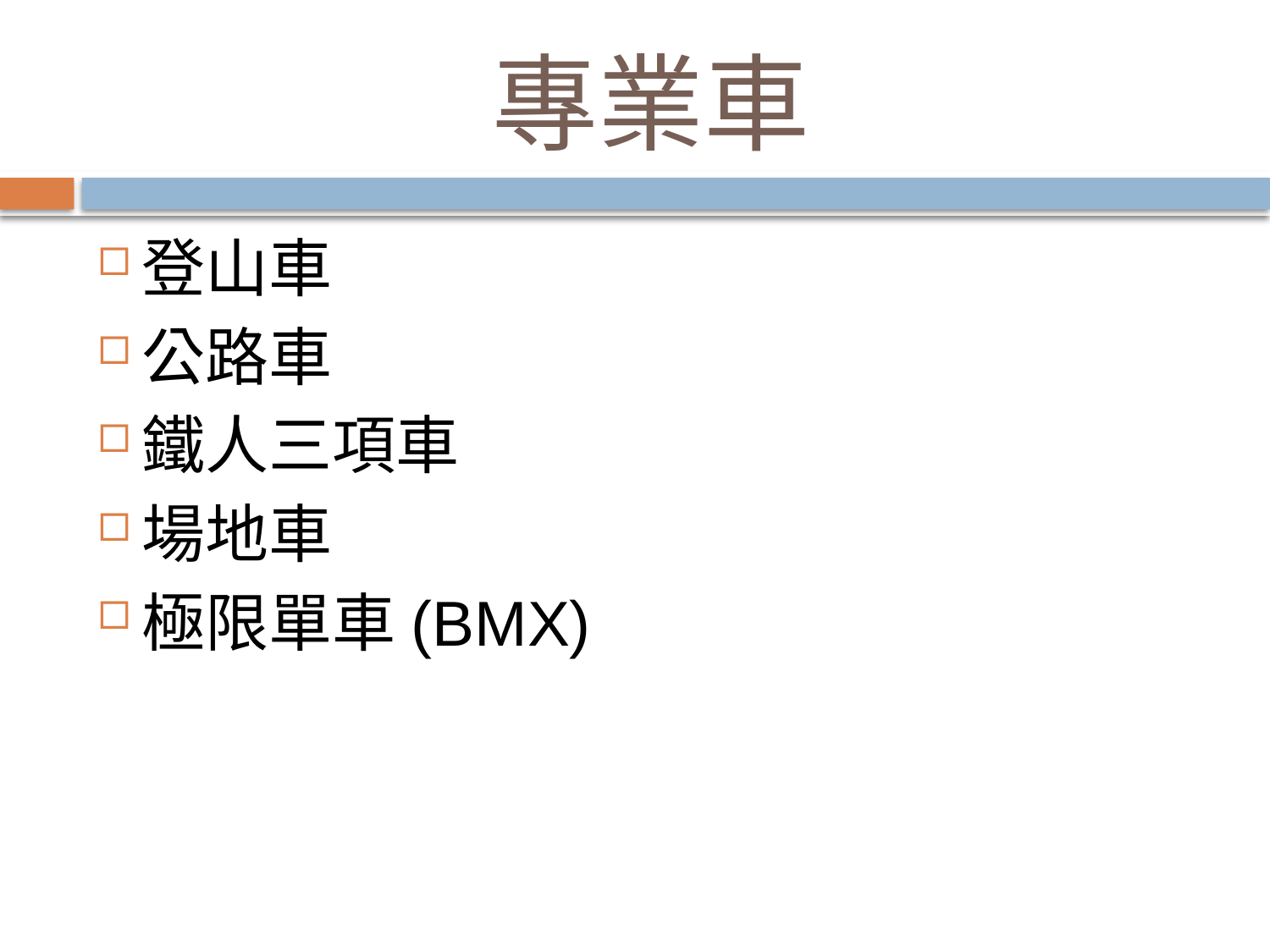

# 專業車
登山車
公路車
鐵人三項車
場地車
極限單車(BMX)